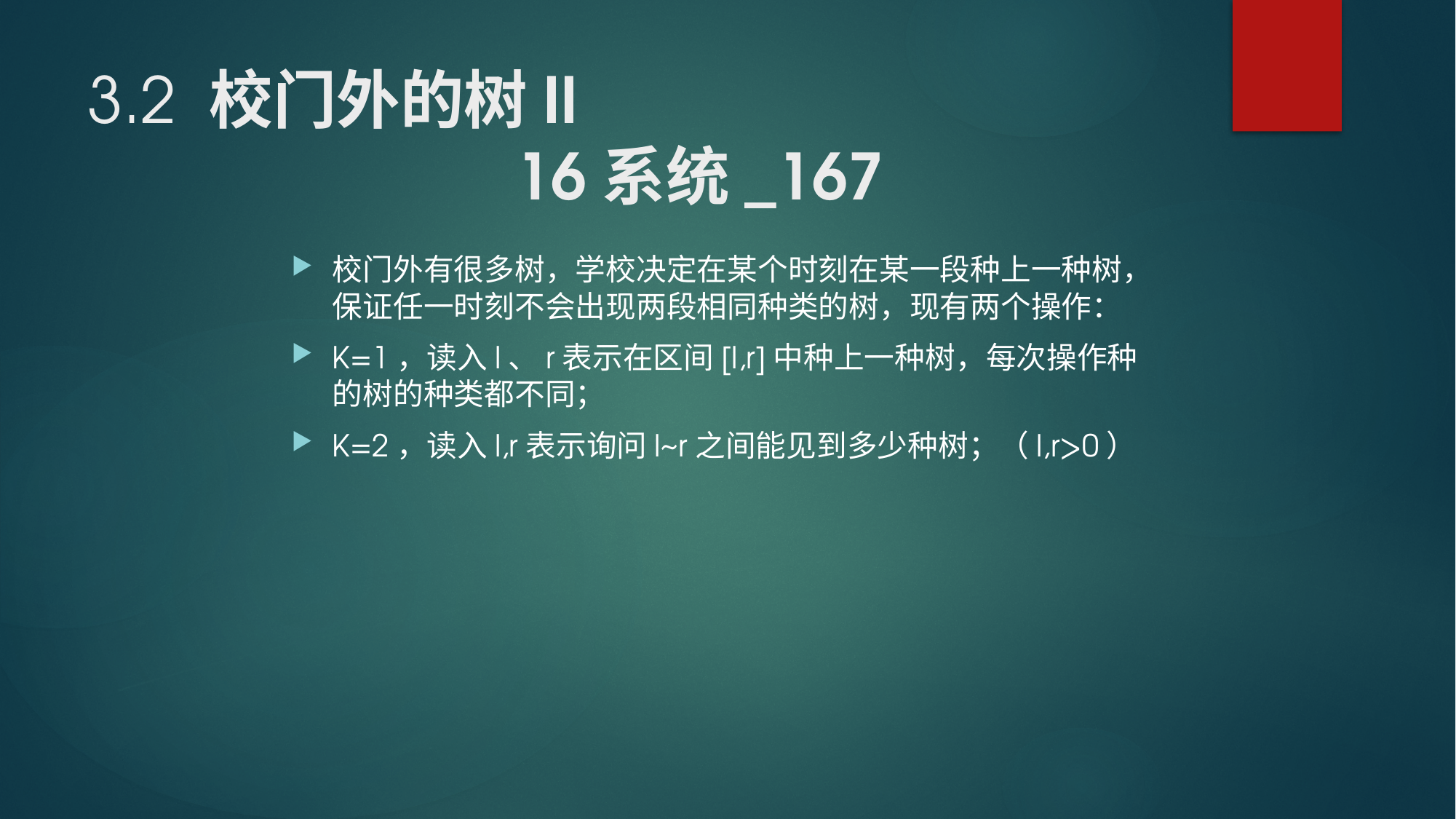

# 3.2 校门外的树II 16系统_167
校门外有很多树，学校决定在某个时刻在某一段种上一种树，保证任一时刻不会出现两段相同种类的树，现有两个操作：
K=1，读入l、r表示在区间[l,r]中种上一种树，每次操作种的树的种类都不同；
K=2，读入l,r表示询问l~r之间能见到多少种树；（l,r>0）